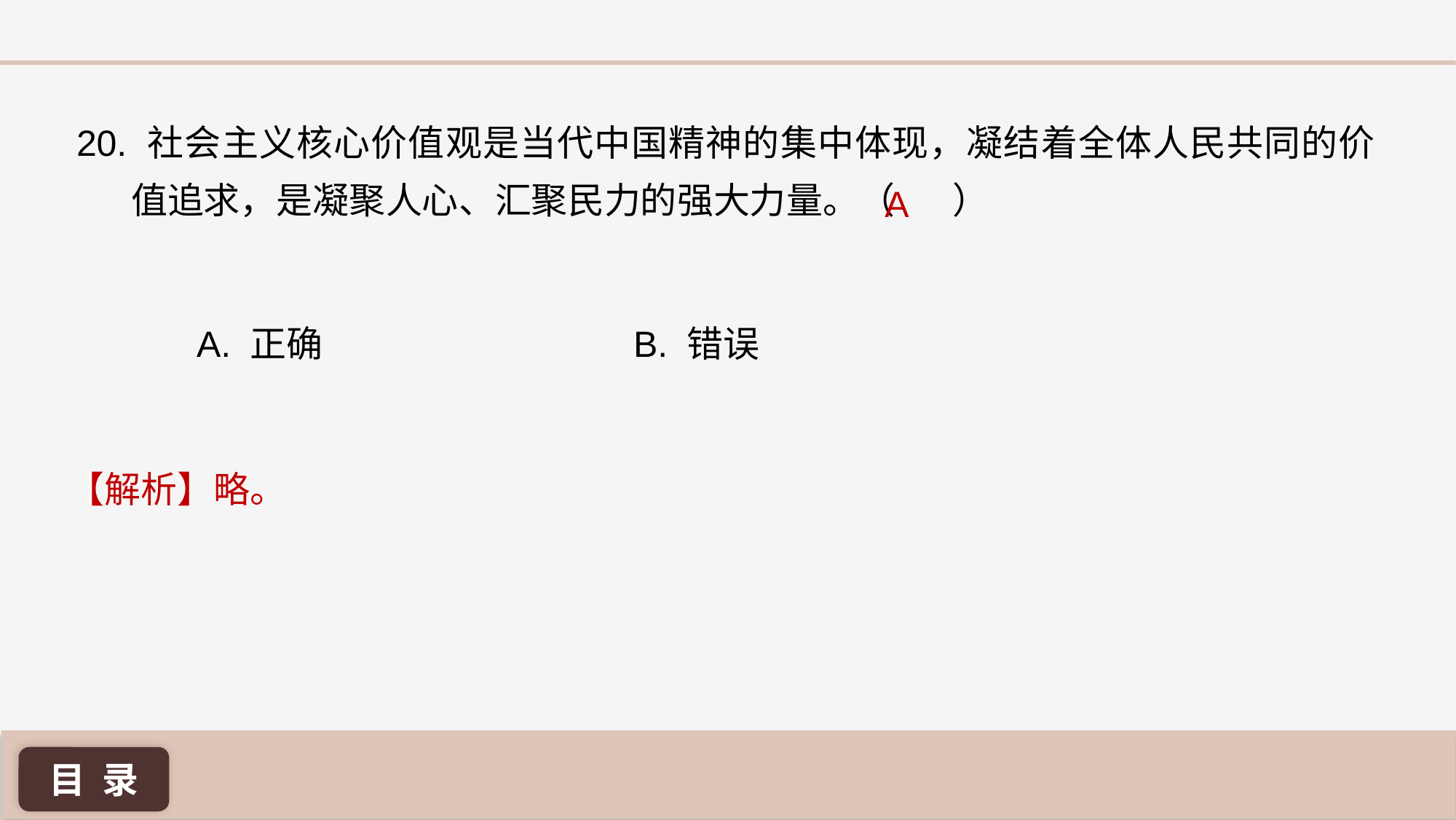

20. 社会主义核心价值观是当代中国精神的集中体现，凝结着全体人民共同的价值追求，是凝聚人心、汇聚民力的强大力量。（       ）
A
A. 正确 			B. 错误
【解析】略。